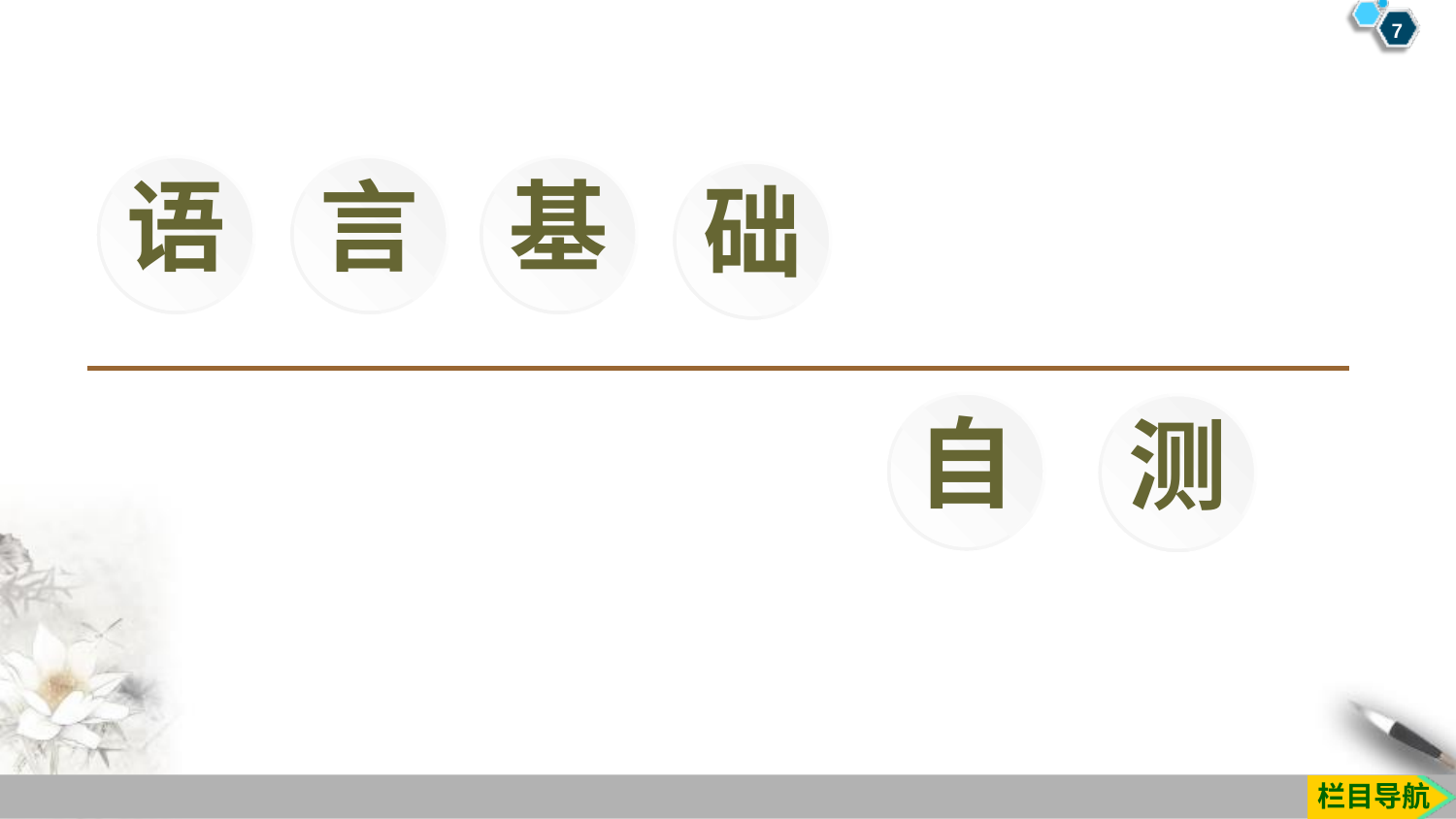

7

语

言

基

础

自

测